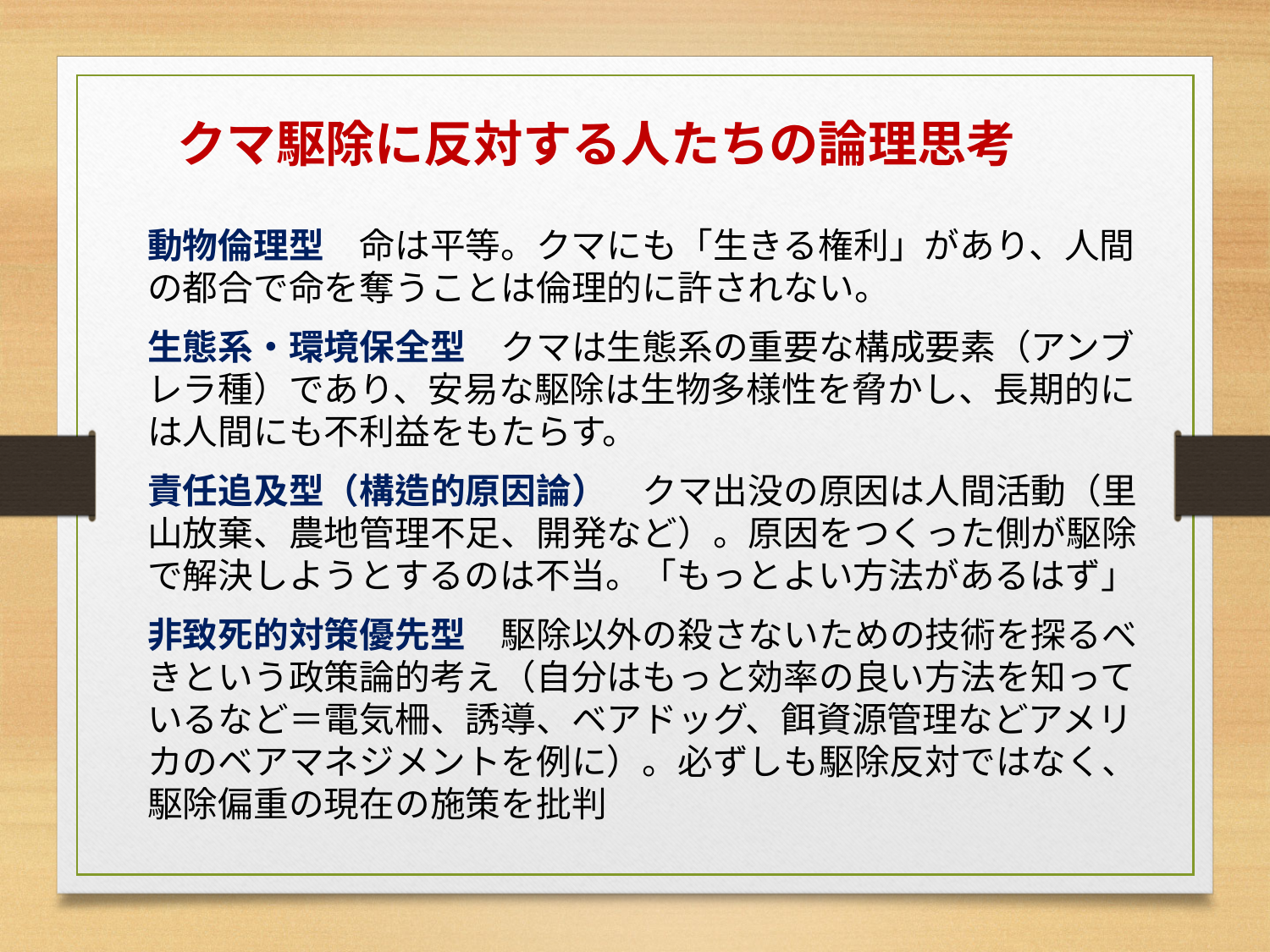

クマ駆除に反対する人たちの論理思考
動物倫理型　命は平等。クマにも「生きる権利」があり、人間の都合で命を奪うことは倫理的に許されない。

生態系・環境保全型　クマは生態系の重要な構成要素（アンブレラ種）であり、安易な駆除は生物多様性を脅かし、長期的には人間にも不利益をもたらす。

責任追及型（構造的原因論）　クマ出没の原因は人間活動（里山放棄、農地管理不足、開発など）。原因をつくった側が駆除で解決しようとするのは不当。「もっとよい方法があるはず」

非致死的対策優先型　駆除以外の殺さないための技術を探るべきという政策論的考え（自分はもっと効率の良い方法を知っているなど＝電気柵、誘導、ベアドッグ、餌資源管理などアメリカのベアマネジメントを例に）。必ずしも駆除反対ではなく、駆除偏重の現在の施策を批判